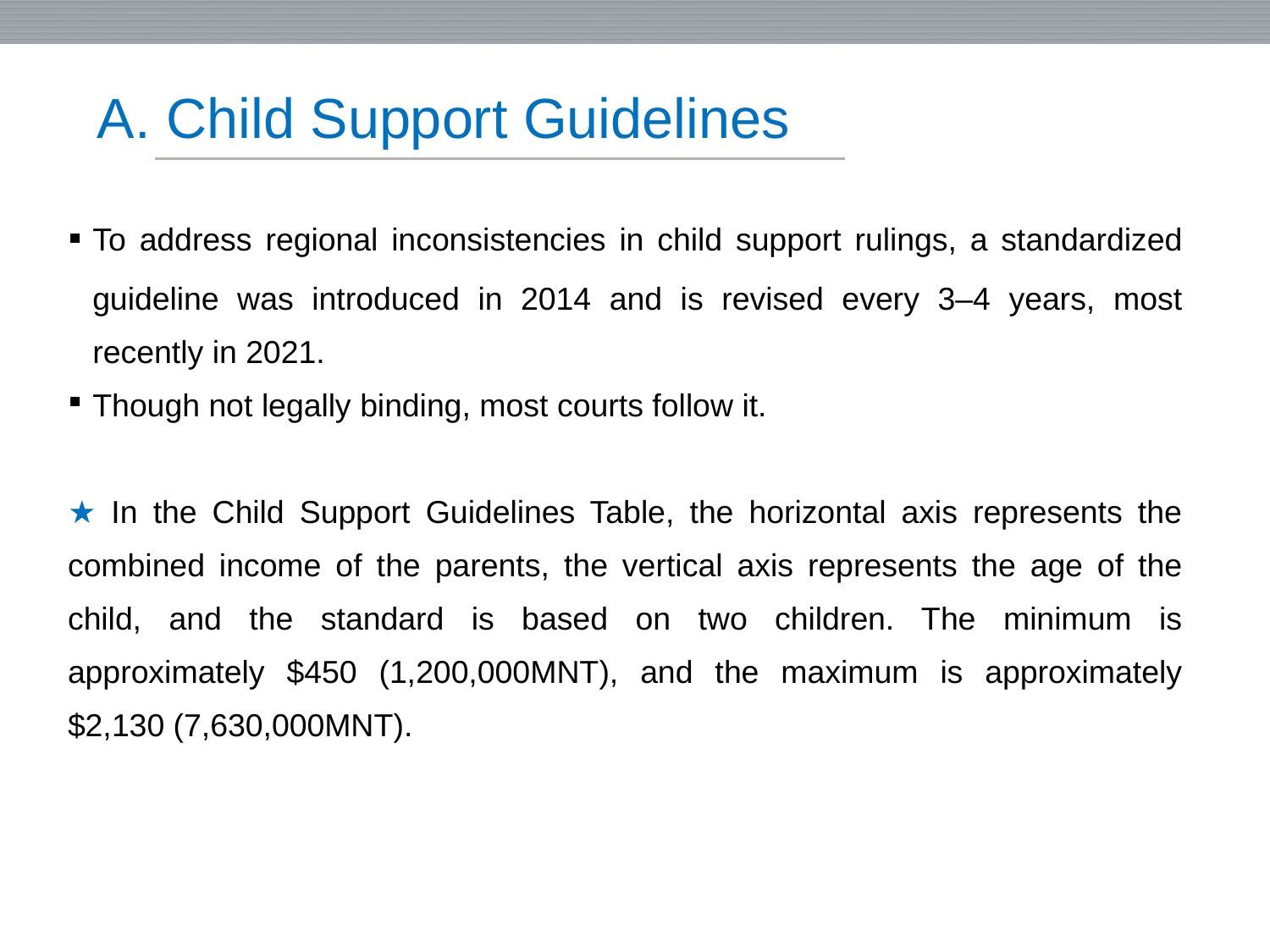

특례법 입법 경위와 목적
﻿A. Child Support Guidelines
| ﻿To address regional inconsistencies in child support rulings, a standardized guideline was introduced in 2014 and is revised every 3–4 years, most recently in 2021. Though not legally binding, most courts follow it. ★ In the Child Support Guidelines Table, the horizontal axis represents the combined income of the parents, the vertical axis represents the age of the child, and the standard is based on two children. The minimum is approximately $450 (1,200,000MNT), and the maximum is approximately $2,130 (7,630,000MNT). |
| --- |